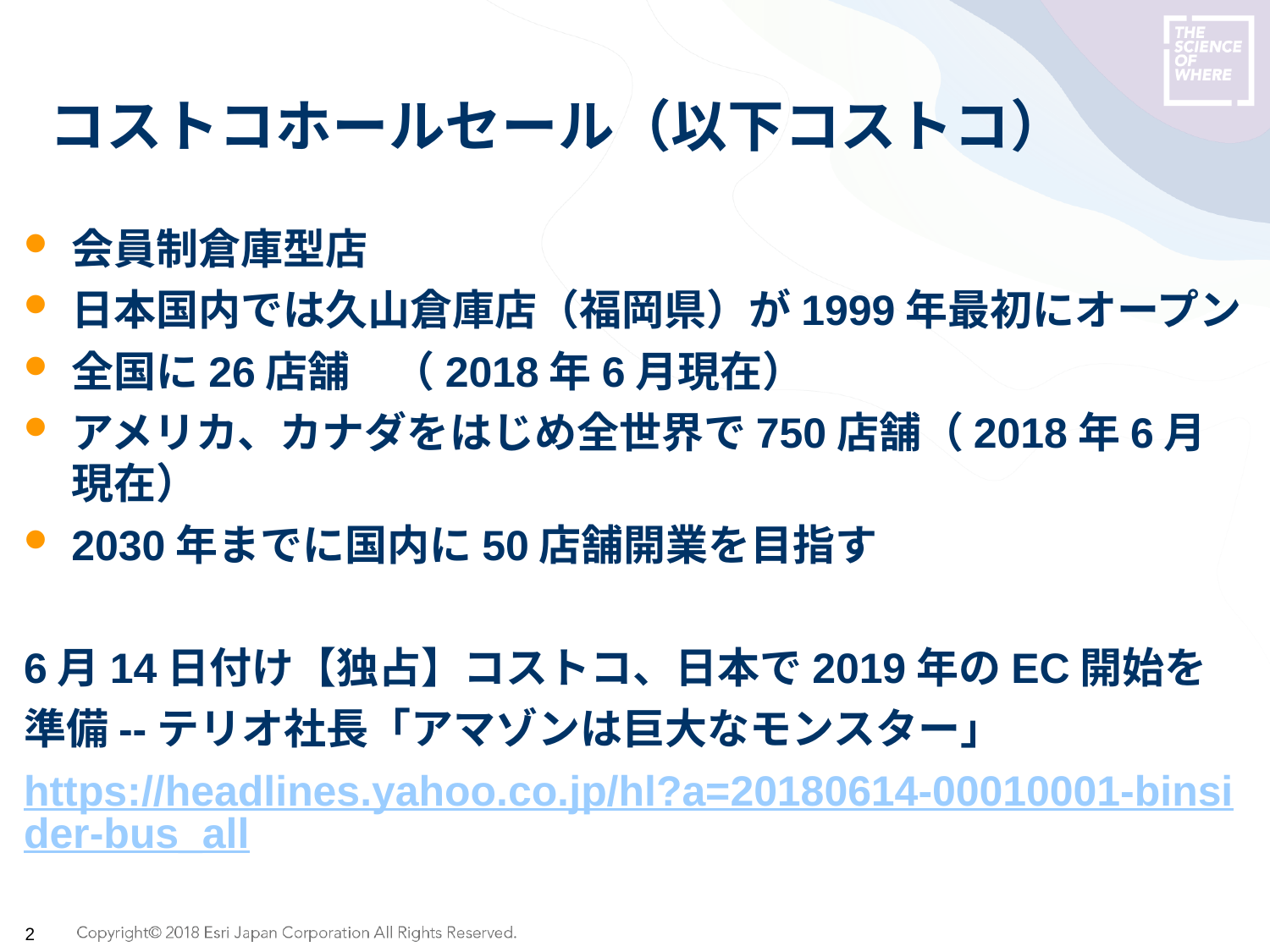

# コストコホールセール（以下コストコ）
会員制倉庫型店
日本国内では久山倉庫店（福岡県）が1999年最初にオープン
全国に26店舗　（2018年6月現在）
アメリカ、カナダをはじめ全世界で750店舗（2018年6月現在）
2030年までに国内に50店舗開業を目指す

6月14日付け【独占】コストコ、日本で2019年のEC開始を
準備--テリオ社長「アマゾンは巨大なモンスター」
https://headlines.yahoo.co.jp/hl?a=20180614-00010001-binsider-bus_all

2